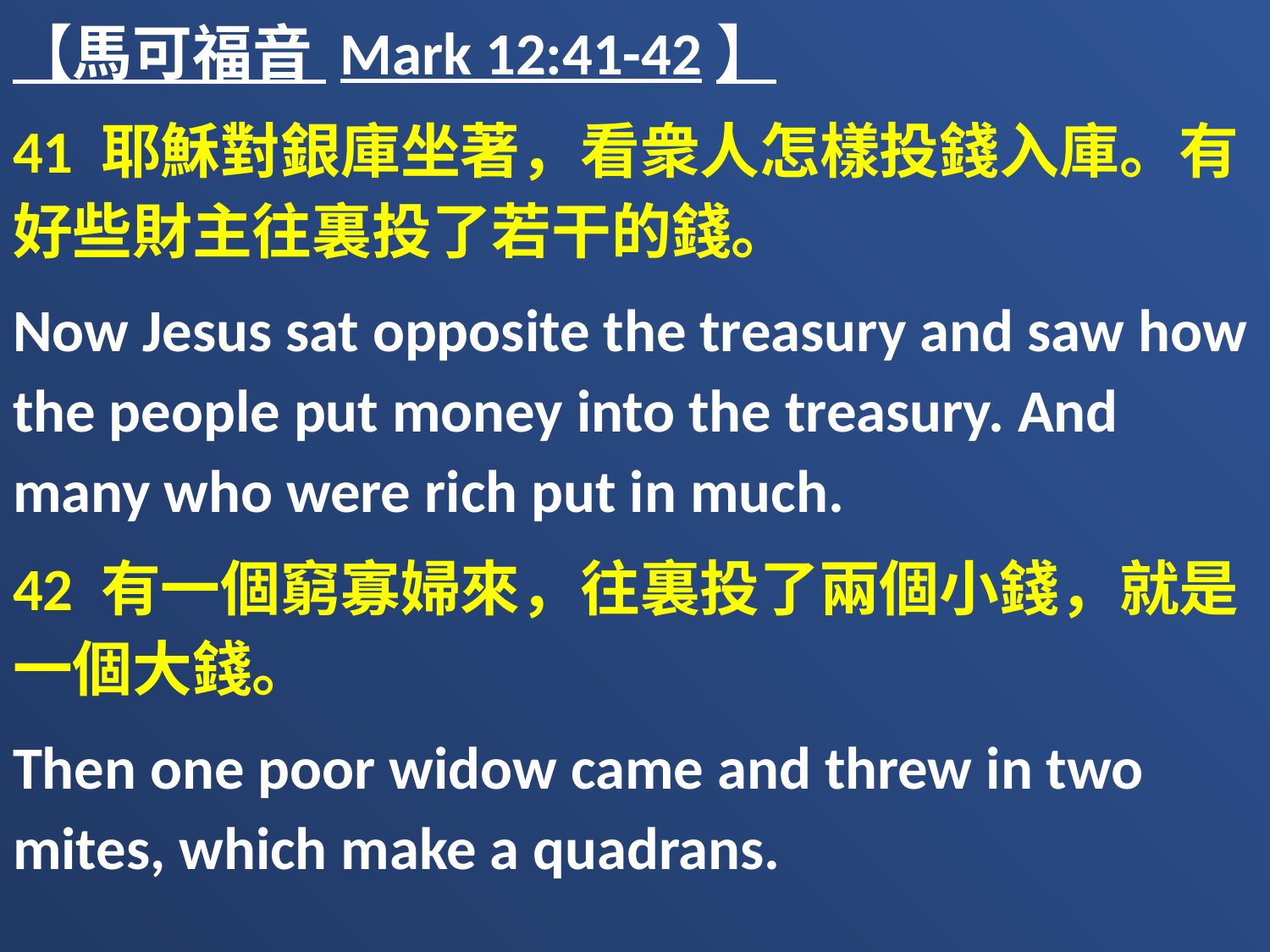

【馬可福音 Mark 12:41-42】
41 耶穌對銀庫坐著，看衆人怎樣投錢入庫。有好些財主往裏投了若干的錢。
Now Jesus sat opposite the treasury and saw how the people put money into the treasury. And many who were rich put in much.
42 有一個窮寡婦來，往裏投了兩個小錢，就是一個大錢。
Then one poor widow came and threw in two mites, which make a quadrans.